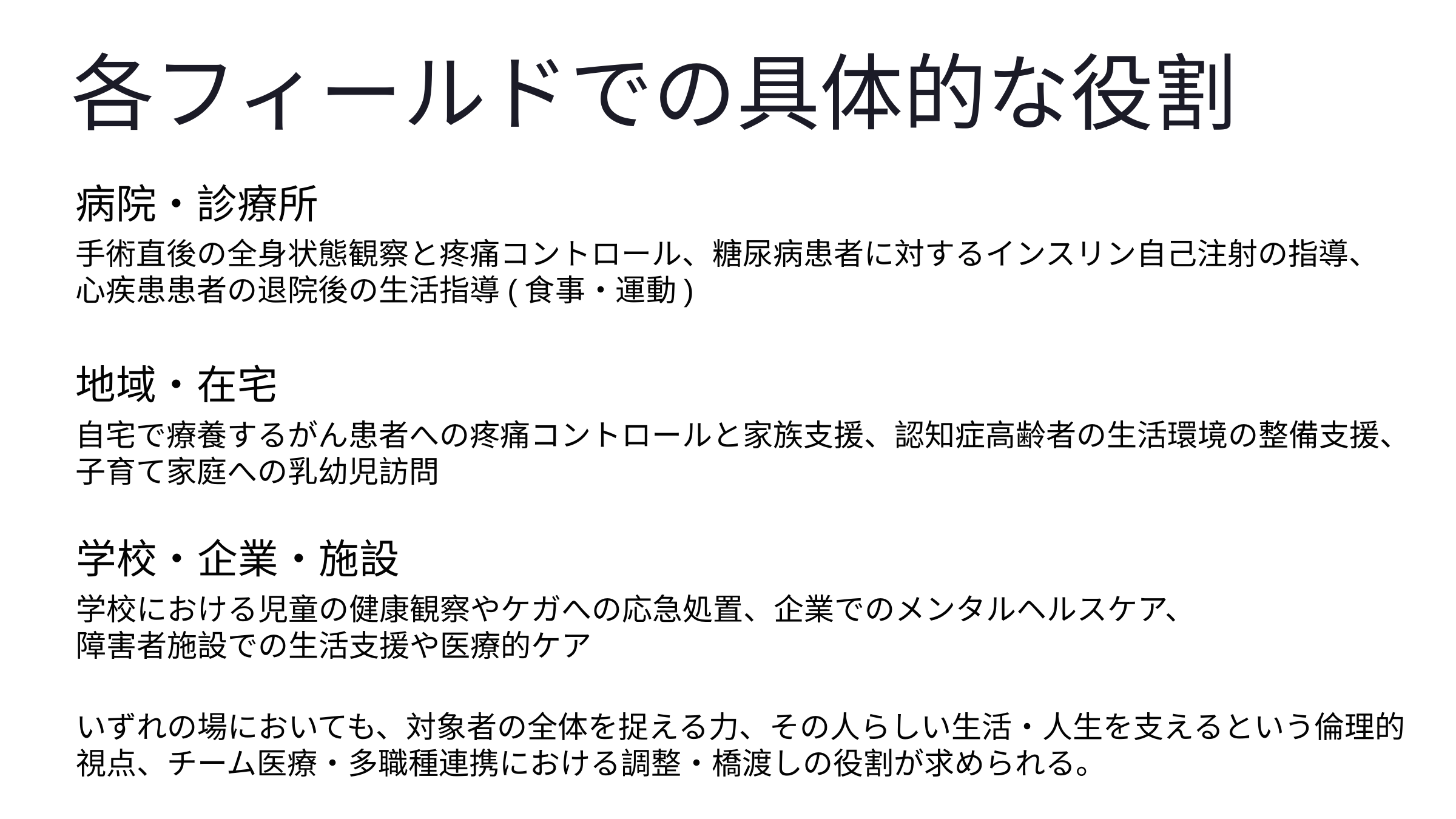

各フィールドでの具体的な役割
病院・診療所
手術直後の全身状態観察と疼痛コントロール、糖尿病患者に対するインスリン自己注射の指導、心疾患患者の退院後の生活指導(食事・運動)
地域・在宅
自宅で療養するがん患者への疼痛コントロールと家族支援、認知症高齢者の生活環境の整備支援、
子育て家庭への乳幼児訪問
学校・企業・施設
学校における児童の健康観察やケガへの応急処置、企業でのメンタルヘルスケア、
障害者施設での生活支援や医療的ケア
いずれの場においても、対象者の全体を捉える力、その人らしい生活・人生を支えるという倫理的視点、チーム医療・多職種連携における調整・橋渡しの役割が求められる。